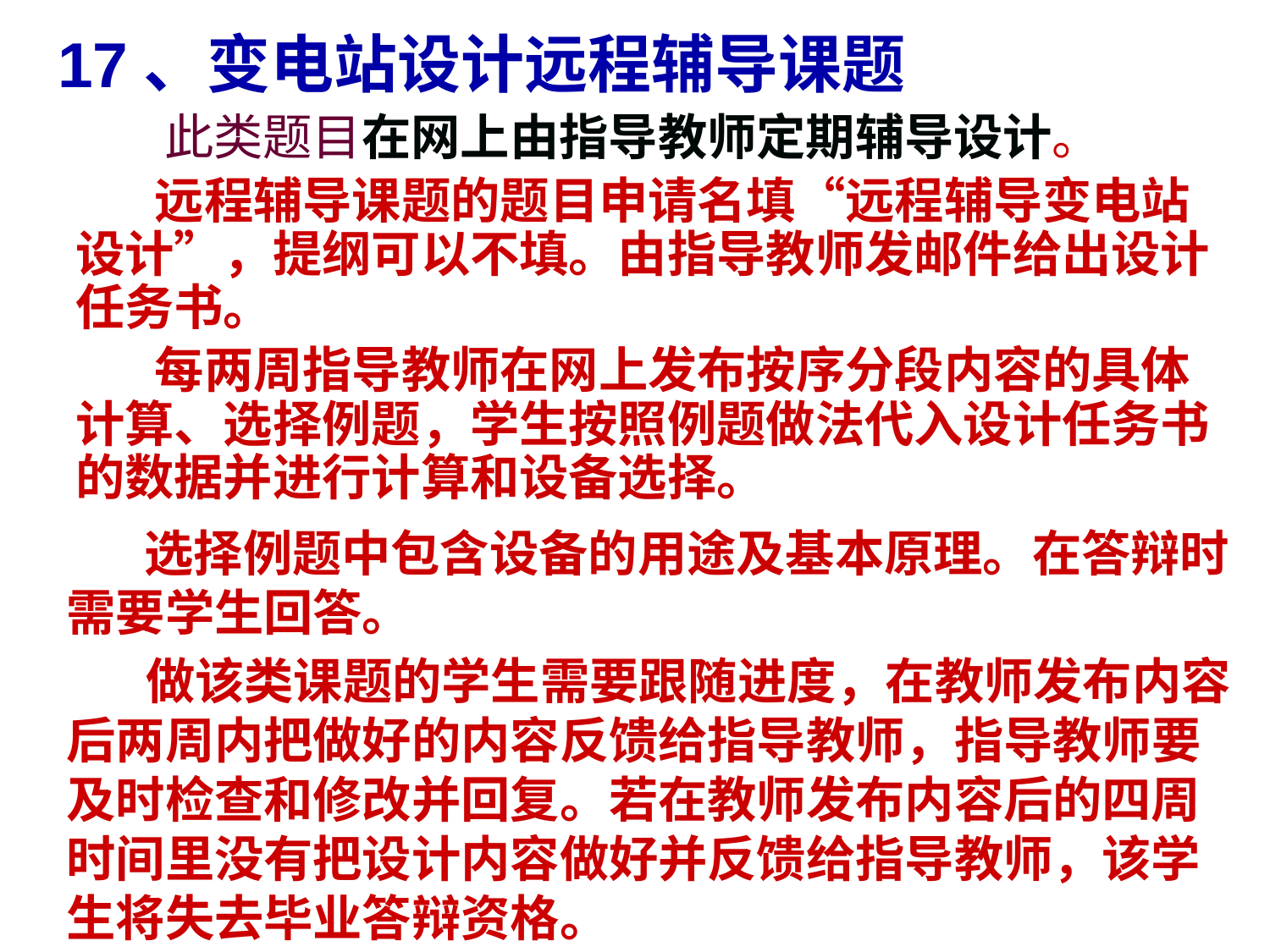

# 17、变电站设计远程辅导课题
       此类题目在网上由指导教师定期辅导设计。
      远程辅导课题的题目申请名填“远程辅导变电站设计”，提纲可以不填。由指导教师发邮件给出设计任务书。
      每两周指导教师在网上发布按序分段内容的具体计算、选择例题，学生按照例题做法代入设计任务书的数据并进行计算和设备选择。
      选择例题中包含设备的用途及基本原理。在答辩时需要学生回答。
      做该类课题的学生需要跟随进度，在教师发布内容后两周内把做好的内容反馈给指导教师，指导教师要及时检查和修改并回复。若在教师发布内容后的四周时间里没有把设计内容做好并反馈给指导教师，该学生将失去毕业答辩资格。